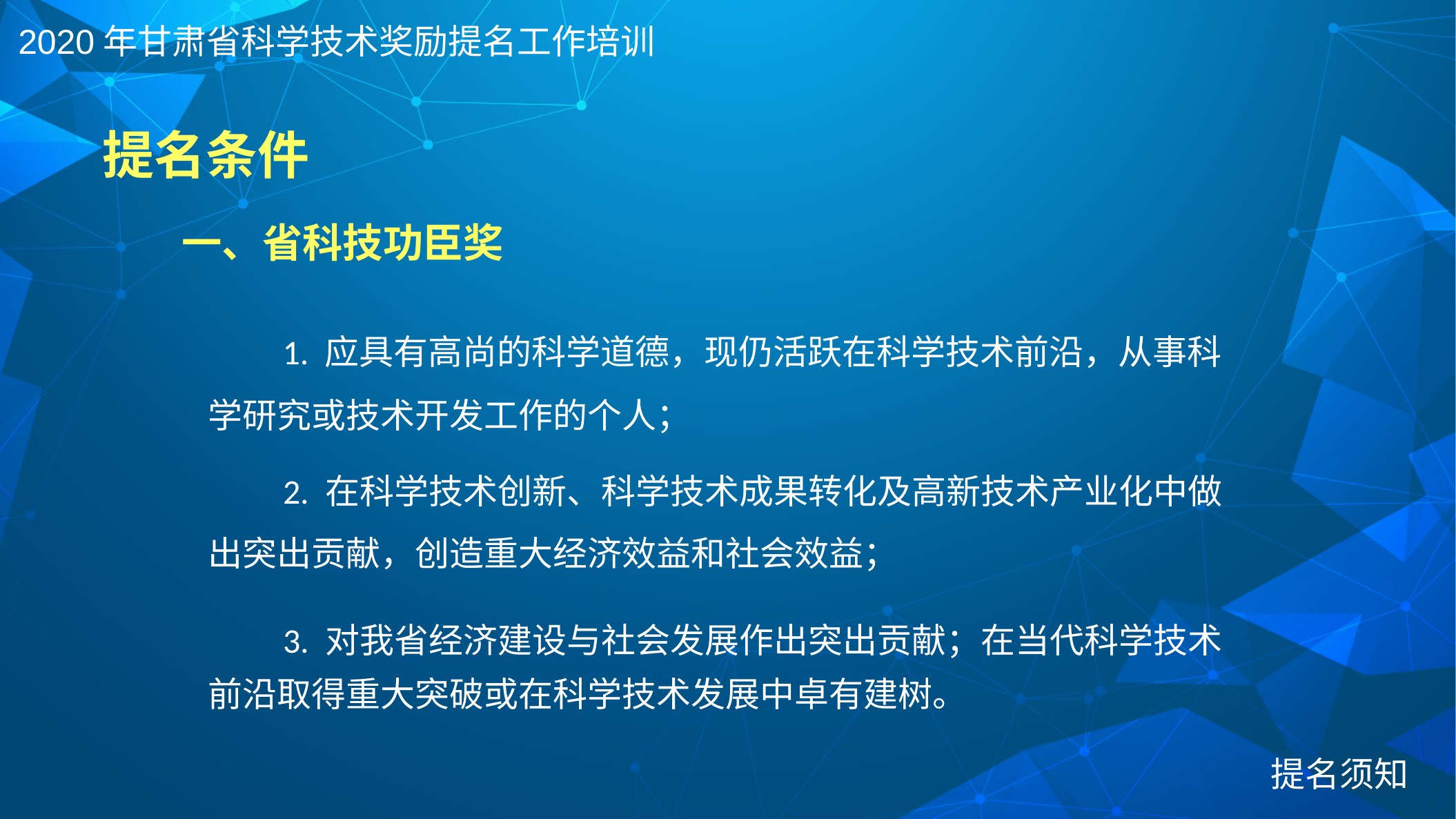

2020年甘肃省科学技术奖励提名工作培训
# 提名条件
一、省科技功臣奖

           1. 应具有高尚的科学道德，现仍活跃在科学技术前沿，从事科学研究或技术开发工作的个人；
             2. 在科学技术创新、科学技术成果转化及高新技术产业化中做出突出贡献，创造重大经济效益和社会效益；

             3. 对我省经济建设与社会发展作出突出贡献；在当代科学技术前沿取得重大突破或在科学技术发展中卓有建树。
提名须知